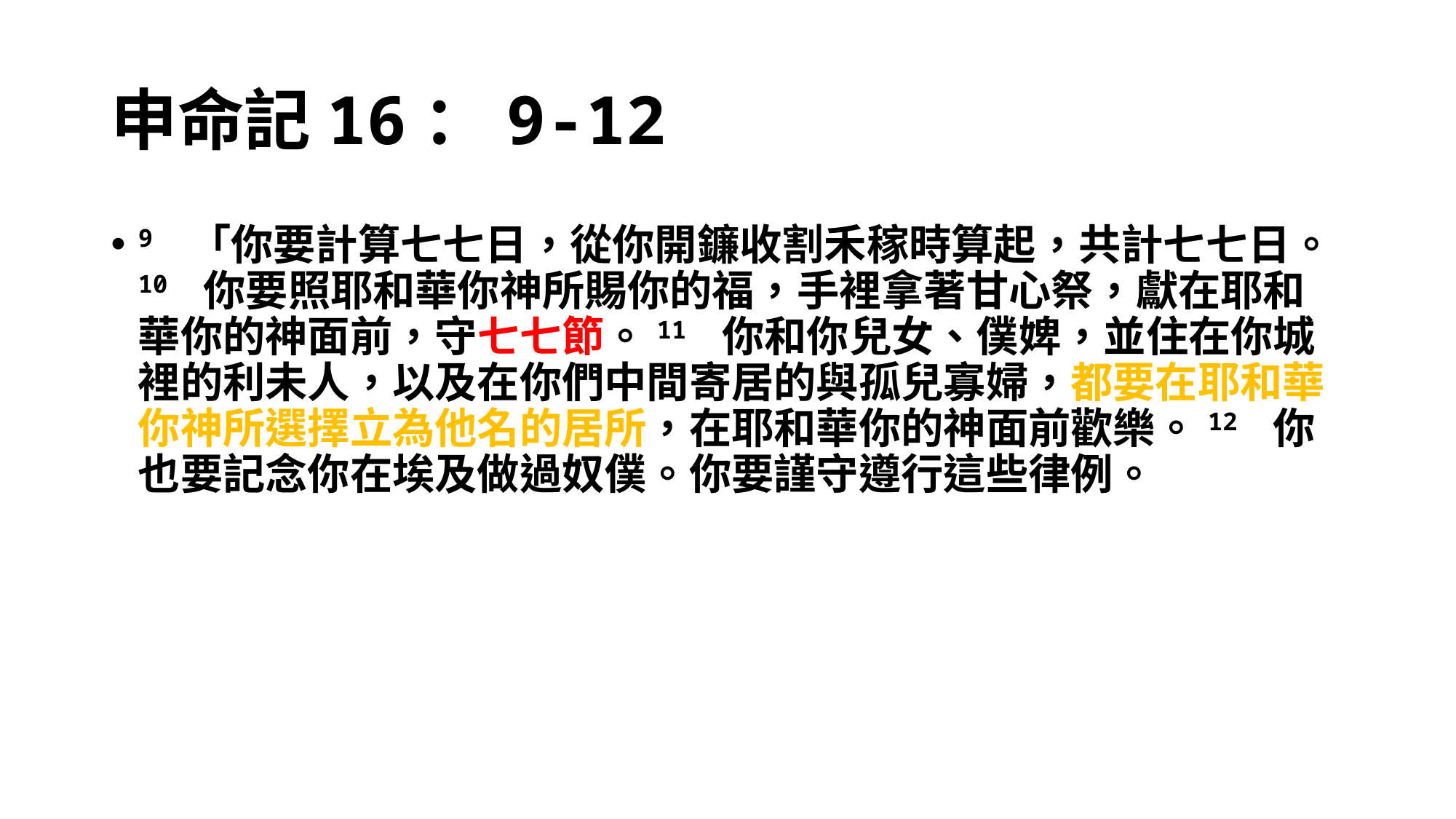

# 申命記16：9-12
9 「你要計算七七日，從你開鐮收割禾稼時算起，共計七七日。10 你要照耶和華你神所賜你的福，手裡拿著甘心祭，獻在耶和華你的神面前，守七七節。11 你和你兒女、僕婢，並住在你城裡的利未人，以及在你們中間寄居的與孤兒寡婦，都要在耶和華你神所選擇立為他名的居所，在耶和華你的神面前歡樂。12 你也要記念你在埃及做過奴僕。你要謹守遵行這些律例。